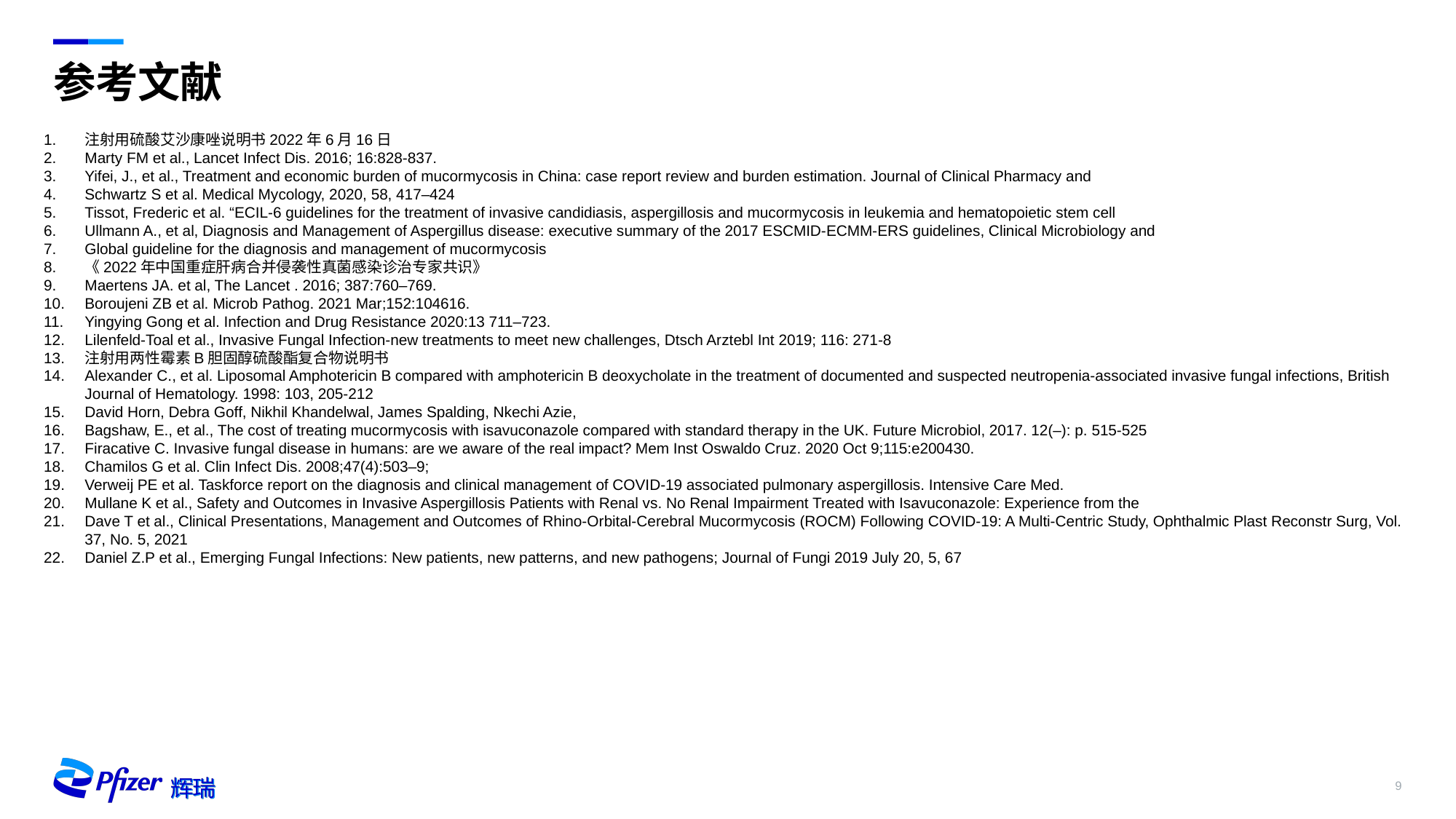

# 参考文献
注射用硫酸艾沙康唑说明书2022年6月16日
Marty FM et al., Lancet Infect Dis. 2016; 16:828-837.
Yifei, J., et al., Treatment and economic burden of mucormycosis in China: case report review and burden estimation. Journal of Clinical Pharmacy and
Schwartz S et al. Medical Mycology, 2020, 58, 417–424
Tissot, Frederic et al. “ECIL-6 guidelines for the treatment of invasive candidiasis, aspergillosis and mucormycosis in leukemia and hematopoietic stem cell
Ullmann A., et al, Diagnosis and Management of Aspergillus disease: executive summary of the 2017 ESCMID-ECMM-ERS guidelines, Clinical Microbiology and
Global guideline for the diagnosis and management of mucormycosis
《2022年中国重症肝病合并侵袭性真菌感染诊治专家共识》
Maertens JA. et al, The Lancet . 2016; 387:760–769.
Boroujeni ZB et al. Microb Pathog. 2021 Mar;152:104616.
Yingying Gong et al. Infection and Drug Resistance 2020:13 711–723.
Lilenfeld-Toal et al., Invasive Fungal Infection-new treatments to meet new challenges, Dtsch Arztebl Int 2019; 116: 271-8
注射用两性霉素B胆固醇硫酸酯复合物说明书
Alexander C., et al. Liposomal Amphotericin B compared with amphotericin B deoxycholate in the treatment of documented and suspected neutropenia-associated invasive fungal infections, British Journal of Hematology. 1998: 103, 205-212
David Horn, Debra Goff, Nikhil Khandelwal, James Spalding, Nkechi Azie,
Bagshaw, E., et al., The cost of treating mucormycosis with isavuconazole compared with standard therapy in the UK. Future Microbiol, 2017. 12(–): p. 515-525
Firacative C. Invasive fungal disease in humans: are we aware of the real impact? Mem Inst Oswaldo Cruz. 2020 Oct 9;115:e200430.
Chamilos G et al. Clin Infect Dis. 2008;47(4):503–9;
Verweij PE et al. Taskforce report on the diagnosis and clinical management of COVID-19 associated pulmonary aspergillosis. Intensive Care Med.
Mullane K et al., Safety and Outcomes in Invasive Aspergillosis Patients with Renal vs. No Renal Impairment Treated with Isavuconazole: Experience from the
Dave T et al., Clinical Presentations, Management and Outcomes of Rhino-Orbital-Cerebral Mucormycosis (ROCM) Following COVID-19: A Multi-Centric Study, Ophthalmic Plast Reconstr Surg, Vol. 37, No. 5, 2021
Daniel Z.P et al., Emerging Fungal Infections: New patients, new patterns, and new pathogens; Journal of Fungi 2019 July 20, 5, 67